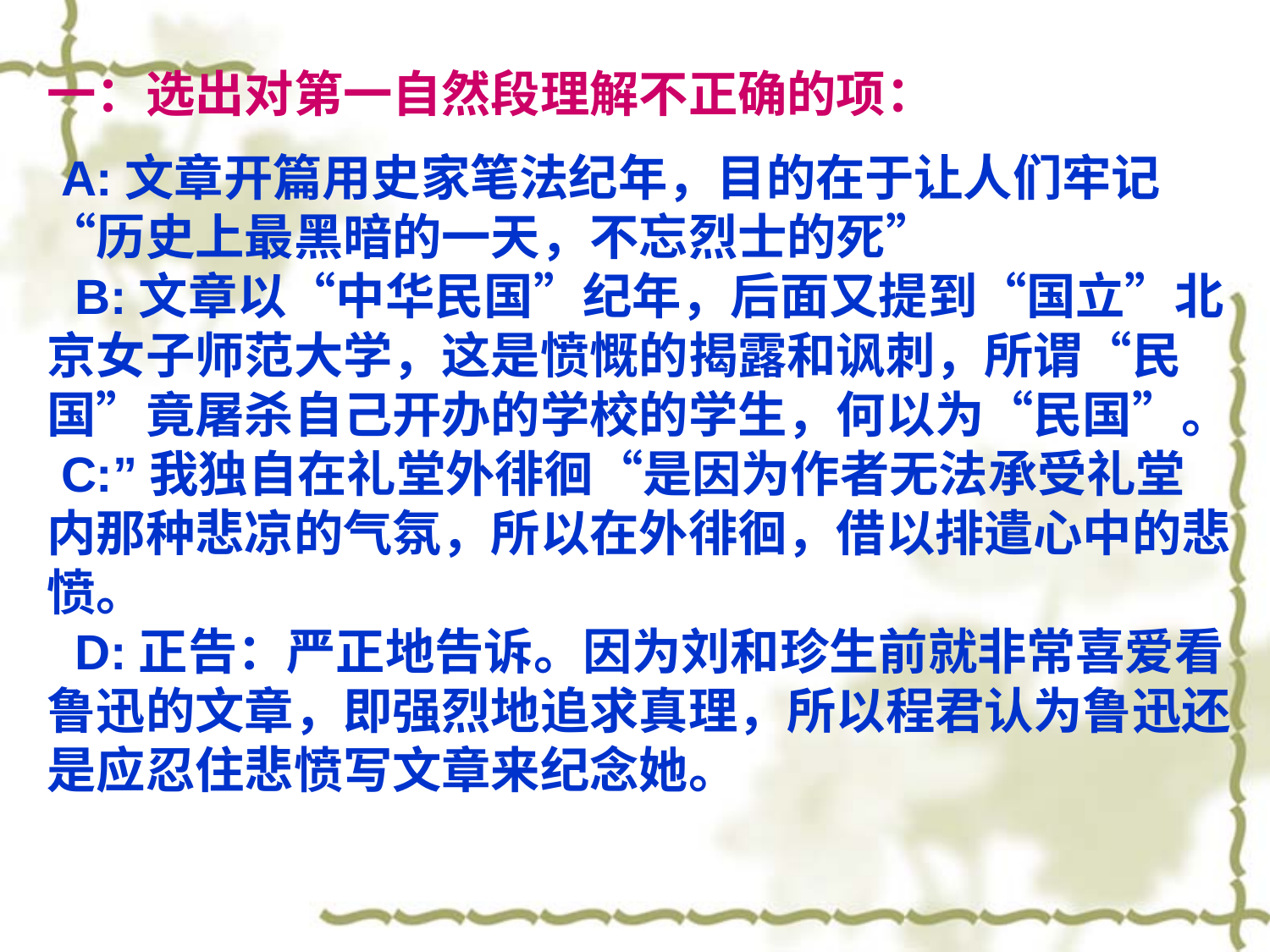

一：选出对第一自然段理解不正确的项：
 A:文章开篇用史家笔法纪年，目的在于让人们牢记“历史上最黑暗的一天，不忘烈士的死”
  B:文章以“中华民国”纪年，后面又提到“国立”北京女子师范大学，这是愤慨的揭露和讽刺，所谓“民国”竟屠杀自己开办的学校的学生，何以为“民国”。
 C:”我独自在礼堂外徘徊“是因为作者无法承受礼堂内那种悲凉的气氛，所以在外徘徊，借以排遣心中的悲愤。
  D:正告：严正地告诉。因为刘和珍生前就非常喜爱看鲁迅的文章，即强烈地追求真理，所以程君认为鲁迅还是应忍住悲愤写文章来纪念她。